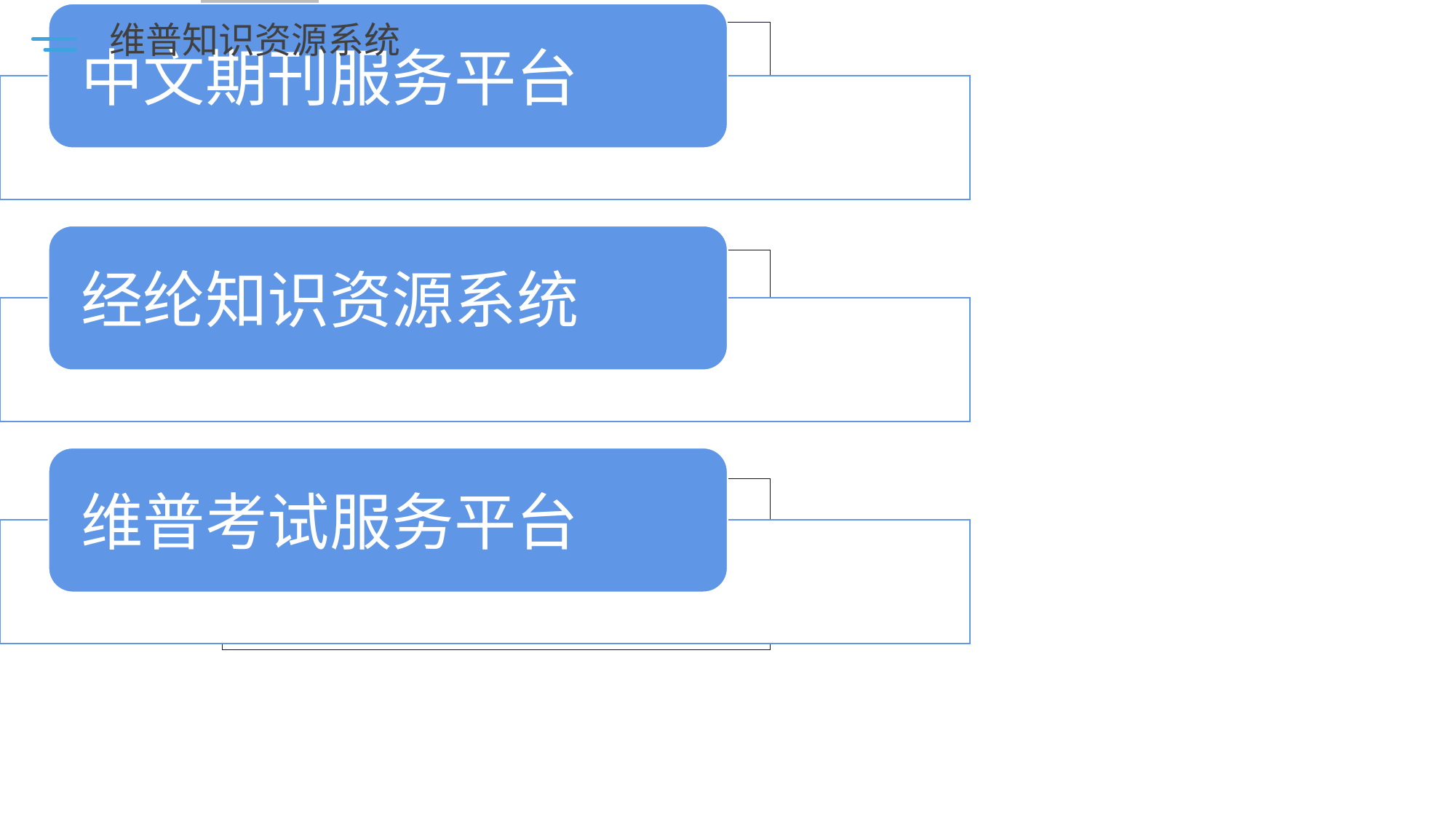

维普知识资源系统
中文期刊服务平台
经纶知识资源系统
维普考试服务平台

中文期刊服务平台

经纶知识资源系统

维普考试服务平台